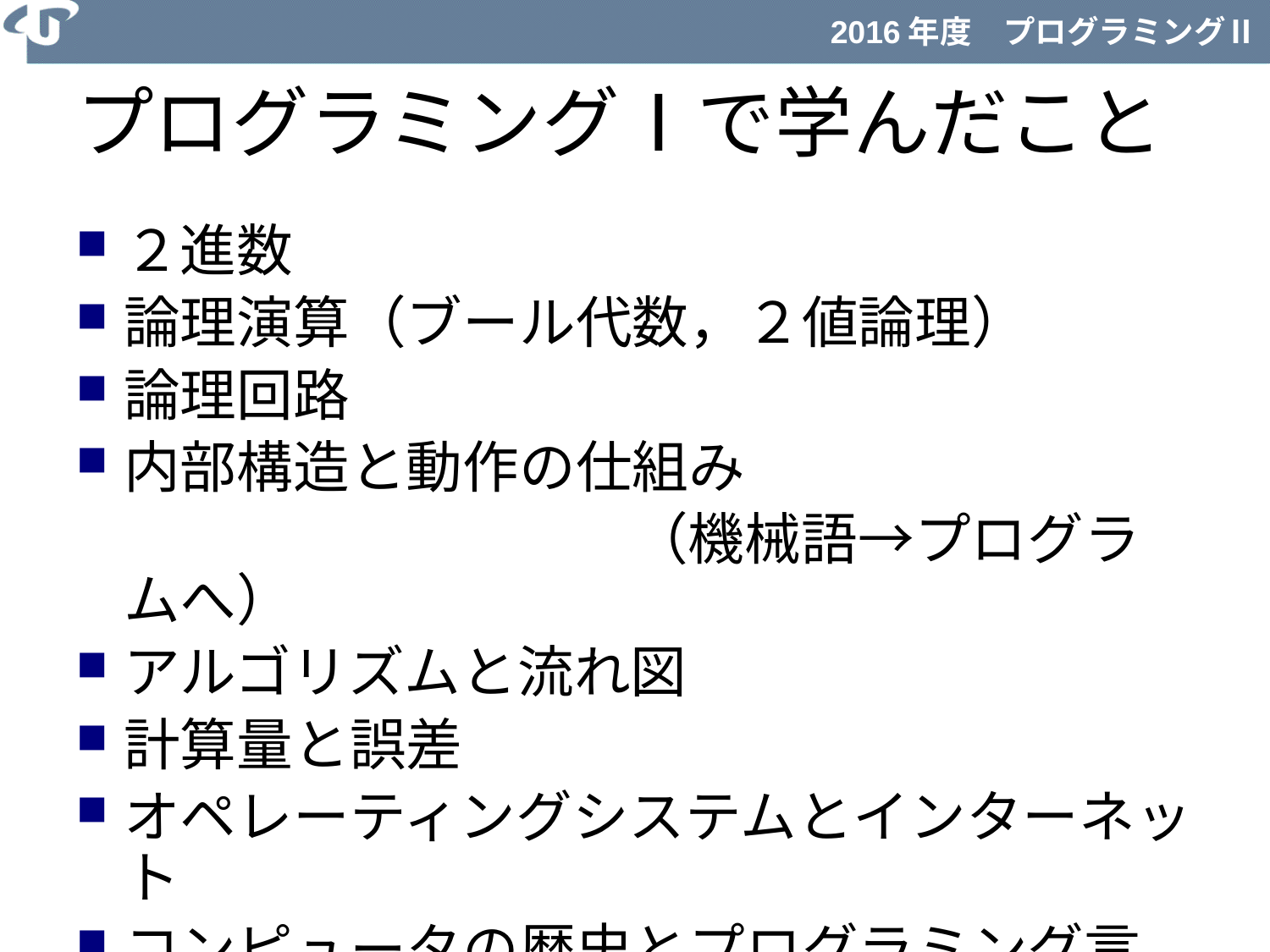

プログラミングⅠで学んだこと
２進数
論理演算（ブール代数，２値論理）
論理回路
内部構造と動作の仕組み
					（機械語→プログラムへ）
アルゴリズムと流れ図
計算量と誤差
オペレーティングシステムとインターネット
コンピュータの歴史とプログラミング言語